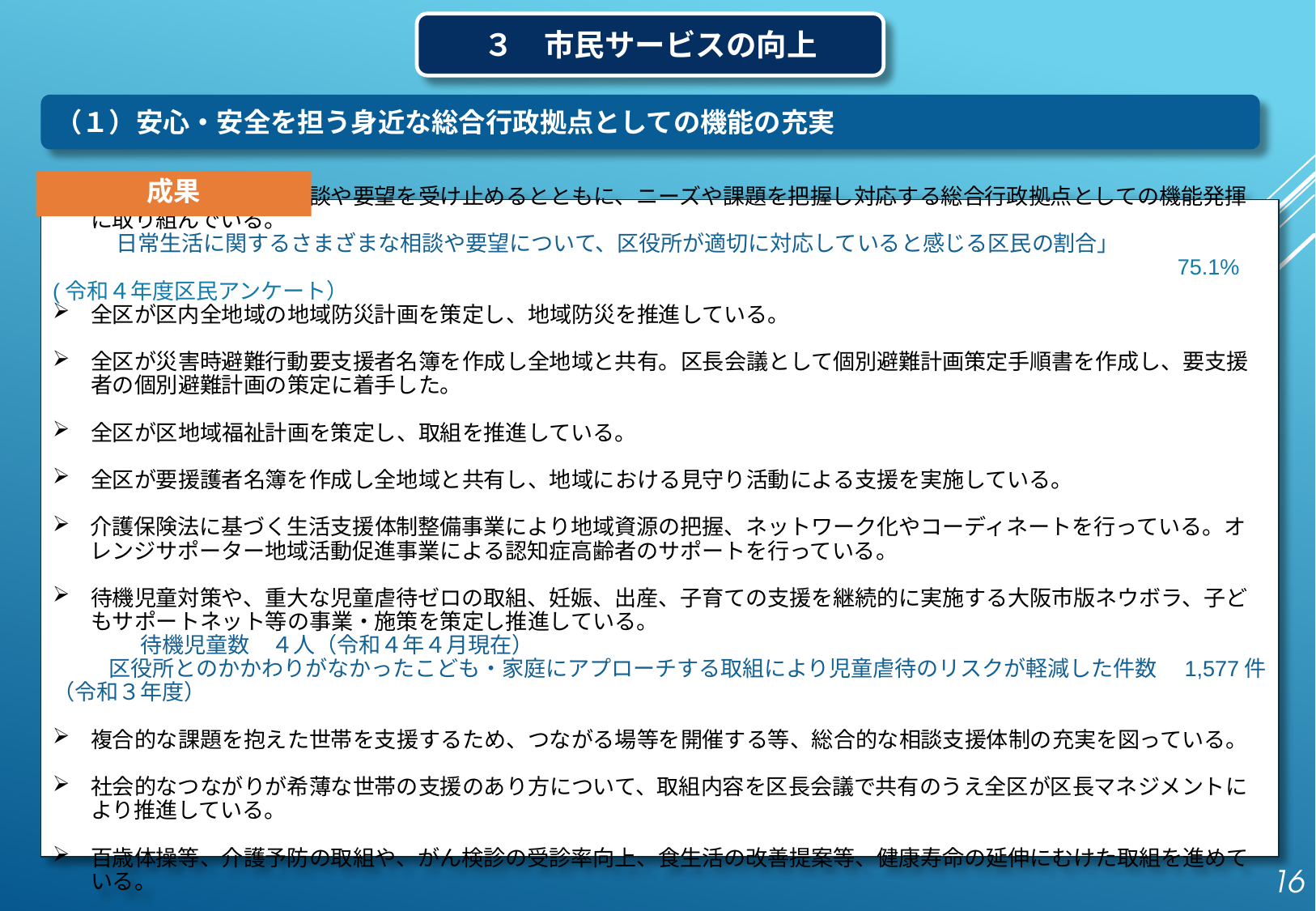

３　市民サービスの向上
（１）安心・安全を担う身近な総合行政拠点としての機能の充実
成果
区民から寄せられる相談や要望を受け止めるとともに、ニーズや課題を把握し対応する総合行政拠点としての機能発揮に取り組んでいる。
  　　 日常生活に関するさまざまな相談や要望について、区役所が適切に対応していると感じる区民の割合」
　　　　　　　　　　　　　　　　　　　　　　　　　　　　　　　　　　　　　　　　　　　　　　　　　　　 75.1%　(令和４年度区民アンケート）
全区が区内全地域の地域防災計画を策定し、地域防災を推進している。

全区が災害時避難行動要支援者名簿を作成し全地域と共有。区長会議として個別避難計画策定手順書を作成し、要支援者の個別避難計画の策定に着手した。

全区が区地域福祉計画を策定し、取組を推進している。

全区が要援護者名簿を作成し全地域と共有し、地域における見守り活動による支援を実施している。

介護保険法に基づく生活支援体制整備事業により地域資源の把握、ネットワーク化やコーディネートを行っている。オレンジサポーター地域活動促進事業による認知症高齢者のサポートを行っている。

待機児童対策や、重大な児童虐待ゼロの取組、妊娠、出産、子育ての支援を継続的に実施する大阪市版ネウボラ、子どもサポートネット等の事業・施策を策定し推進している。
　　　　待機児童数　４人（令和４年４月現在）
      　区役所とのかかわりがなかったこども・家庭にアプローチする取組により児童虐待のリスクが軽減した件数　1,577件（令和３年度）

複合的な課題を抱えた世帯を支援するため、つながる場等を開催する等、総合的な相談支援体制の充実を図っている。

社会的なつながりが希薄な世帯の支援のあり方について、取組内容を区長会議で共有のうえ全区が区長マネジメントにより推進している。

百歳体操等、介護予防の取組や、がん検診の受診率向上、食生活の改善提案等、健康寿命の延伸にむけた取組を進めている。
16